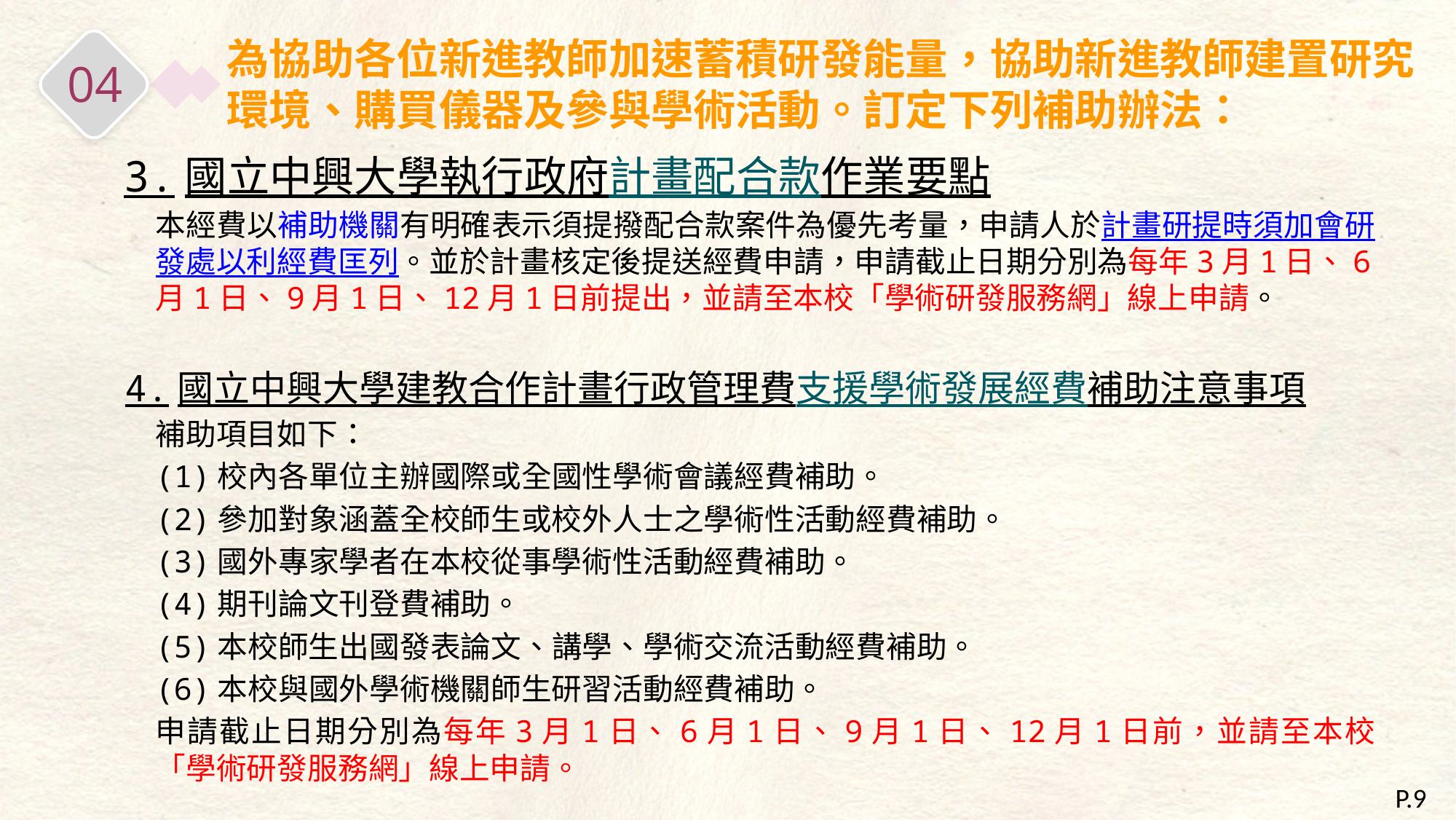

為協助各位新進教師加速蓄積研發能量，協助新進教師建置研究環境、購買儀器及參與學術活動。訂定下列補助辦法：

04

3.國立中興大學執行政府計畫配合款作業要點
本經費以補助機關有明確表示須提撥配合款案件為優先考量，申請人於計畫研提時須加會研發處以利經費匡列。並於計畫核定後提送經費申請，申請截止日期分別為每年3月1日、6月1日、9月1日、12月1日前提出，並請至本校「學術研發服務網」線上申請。

4.國立中興大學建教合作計畫行政管理費支援學術發展經費補助注意事項
補助項目如下：
(1)校內各單位主辦國際或全國性學術會議經費補助。
(2)參加對象涵蓋全校師生或校外人士之學術性活動經費補助。
(3)國外專家學者在本校從事學術性活動經費補助。
(4)期刊論文刊登費補助。
(5)本校師生出國發表論文、講學、學術交流活動經費補助。
(6)本校與國外學術機關師生研習活動經費補助。
申請截止日期分別為每年3月1日、6月1日、9月1日、12月1日前，並請至本校「學術研發服務網」線上申請。